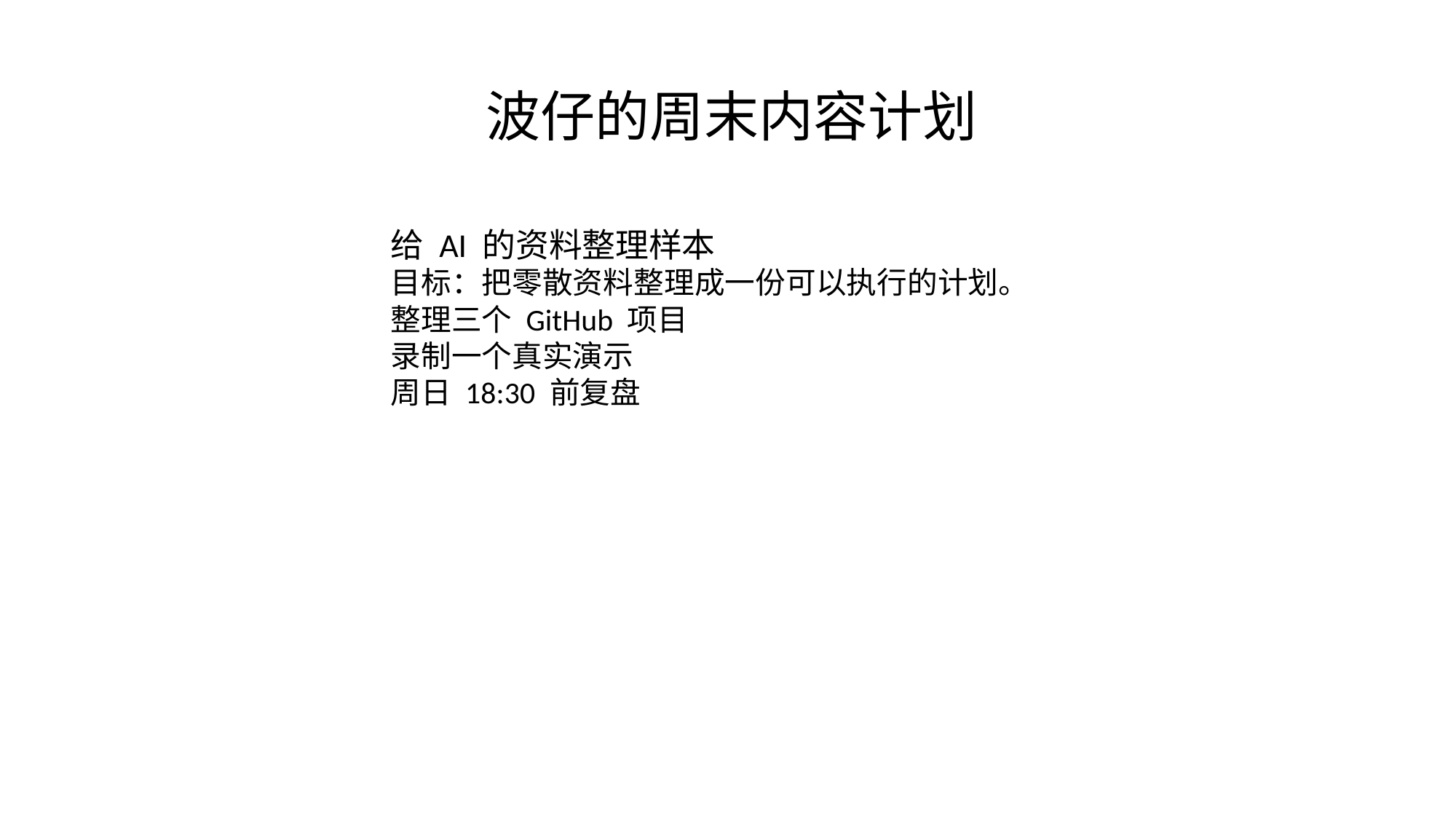

#
波仔的周末内容计划
给 AI 的资料整理样本
目标：把零散资料整理成一份可以执行的计划。
整理三个 GitHub 项目
录制一个真实演示
周日 18:30 前复盘